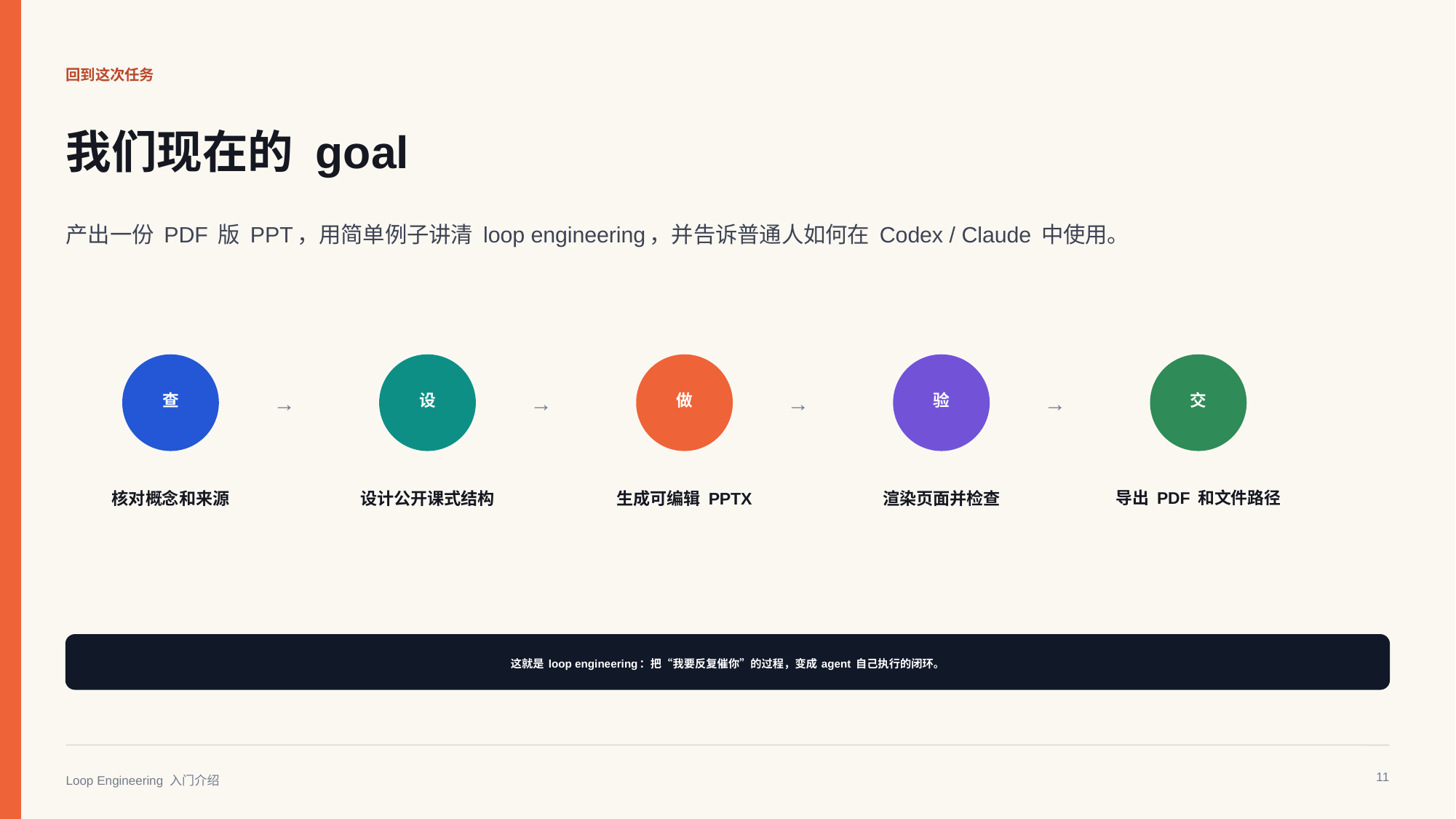

回到这次任务
我们现在的 goal
产出一份 PDF 版 PPT，用简单例子讲清 loop engineering，并告诉普通人如何在 Codex / Claude 中使用。

查
设
做
验
交
→
→
→
→
核对概念和来源
设计公开课式结构
生成可编辑 PPTX
渲染页面并检查
导出 PDF 和文件路径

这就是 loop engineering：把“我要反复催你”的过程，变成 agent 自己执行的闭环。

Loop Engineering 入门介绍
11